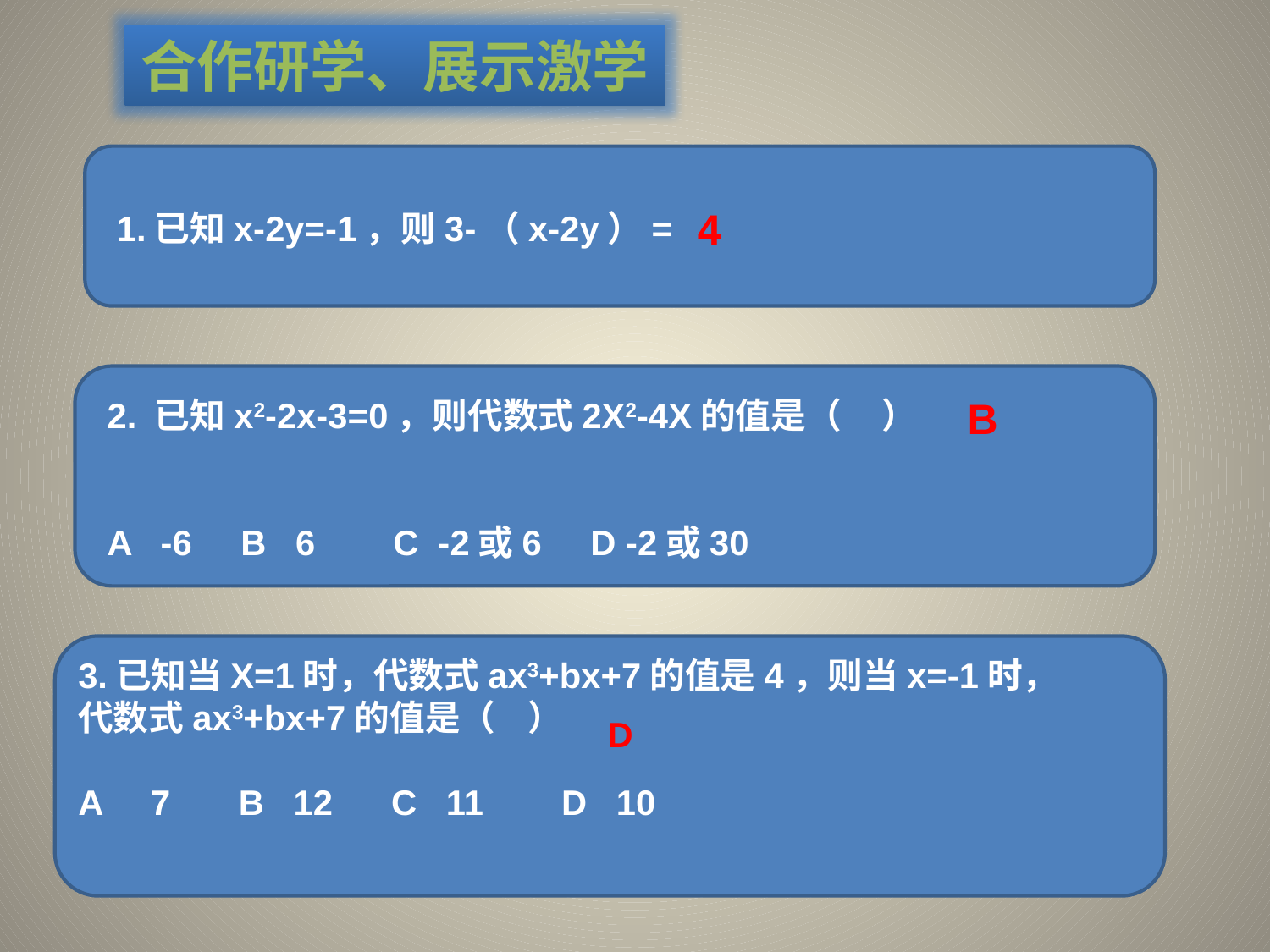

合作研学、展示激学

4
1.已知x-2y=-1，则3-（x-2y）=

2. 已知x2-2x-3=0，则代数式2X2-4X的值是（     ）

A   -6     B   6        C  -2或6     D -2或30
B

3.已知当X=1时，代数式ax3+bx+7的值是4，则当x=-1时，
代数式ax3+bx+7的值是（    ）

A     7       B   12      C   11        D   10
D